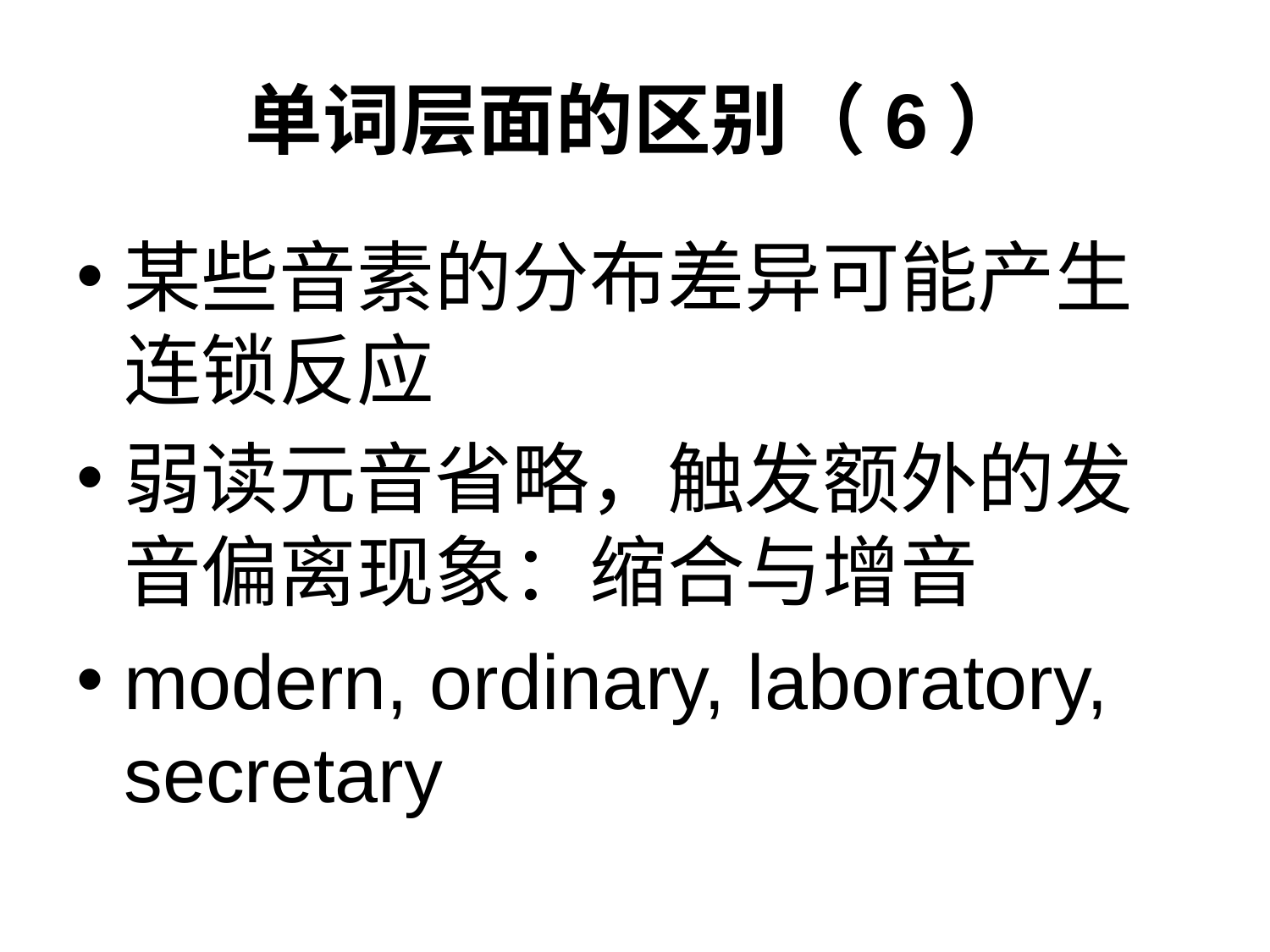

# 单词层面的区别（6）
某些音素的分布差异可能产生连锁反应
弱读元音省略，触发额外的发音偏离现象：缩合与增音
modern, ordinary, laboratory, secretary